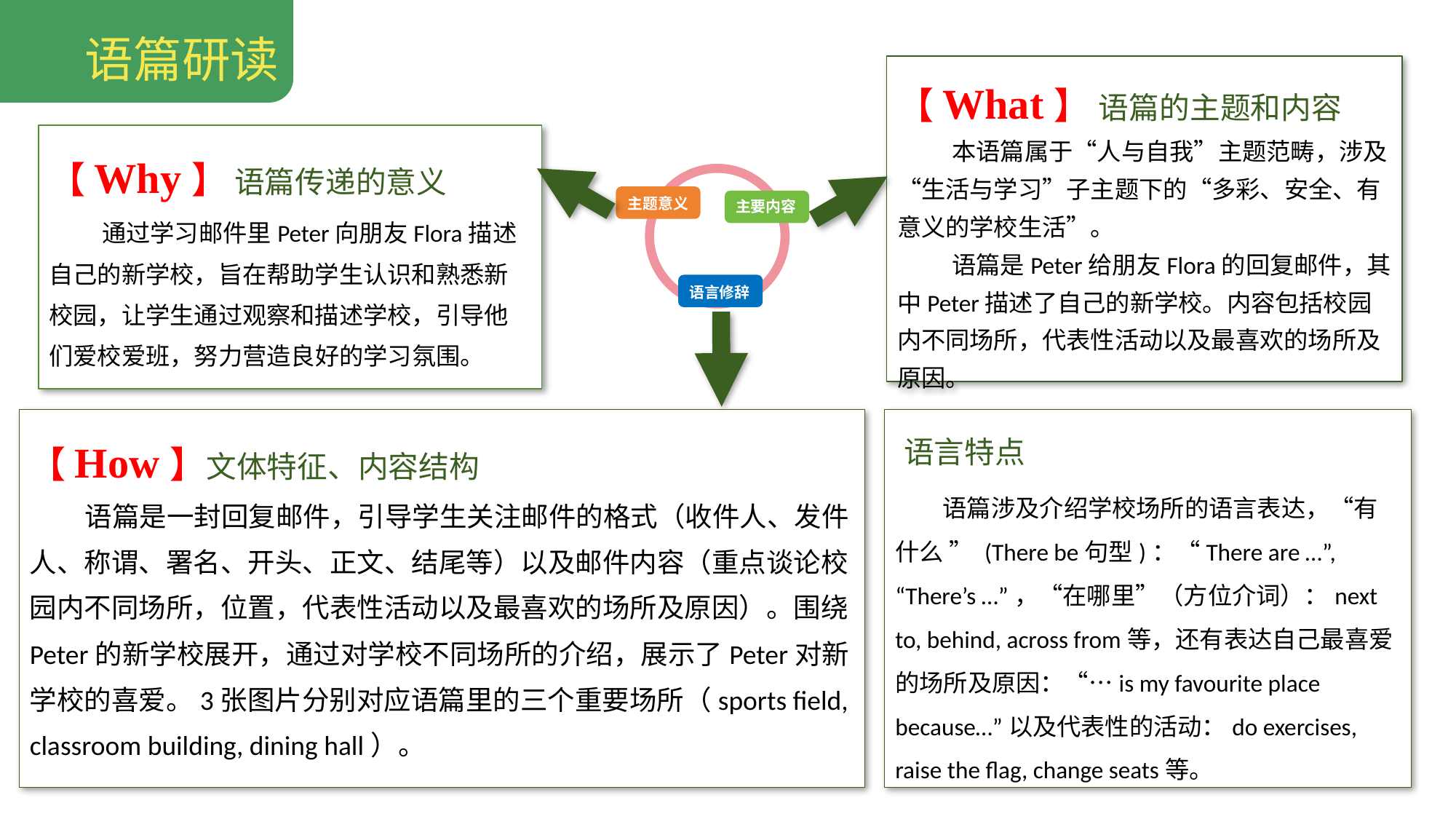

语篇研读
【What】 语篇的主题和内容
         本语篇属于“人与自我”主题范畴，涉及“生活与学习”子主题下的“多彩、安全、有意义的学校生活”。
         语篇是Peter给朋友Flora的回复邮件，其中Peter描述了自己的新学校。内容包括校园内不同场所，代表性活动以及最喜欢的场所及原因。
【Why】 语篇传递的意义
        通过学习邮件里Peter向朋友Flora描述自己的新学校，旨在帮助学生认识和熟悉新校园，让学生通过观察和描述学校，引导他们爱校爱班，努力营造良好的学习氛围。

主题意义

主要内容

语言修辞
【How】文体特征、内容结构
          语篇是一封回复邮件，引导学生关注邮件的格式（收件人、发件人、称谓、署名、开头、正文、结尾等）以及邮件内容（重点谈论校园内不同场所，位置，代表性活动以及最喜欢的场所及原因）。围绕Peter的新学校展开，通过对学校不同场所的介绍，展示了Peter对新学校的喜爱。3张图片分别对应语篇里的三个重要场所（sports field, classroom building, dining hall）。
语言特点
         语篇涉及介绍学校场所的语言表达，“有什么 ” (There be句型)：“There are …”, “There’s …”，“在哪里”（方位介词）：next to, behind, across from等，还有表达自己最喜爱的场所及原因：“…is my favourite place because…”以及代表性的活动：do exercises, raise the flag, change seats等。